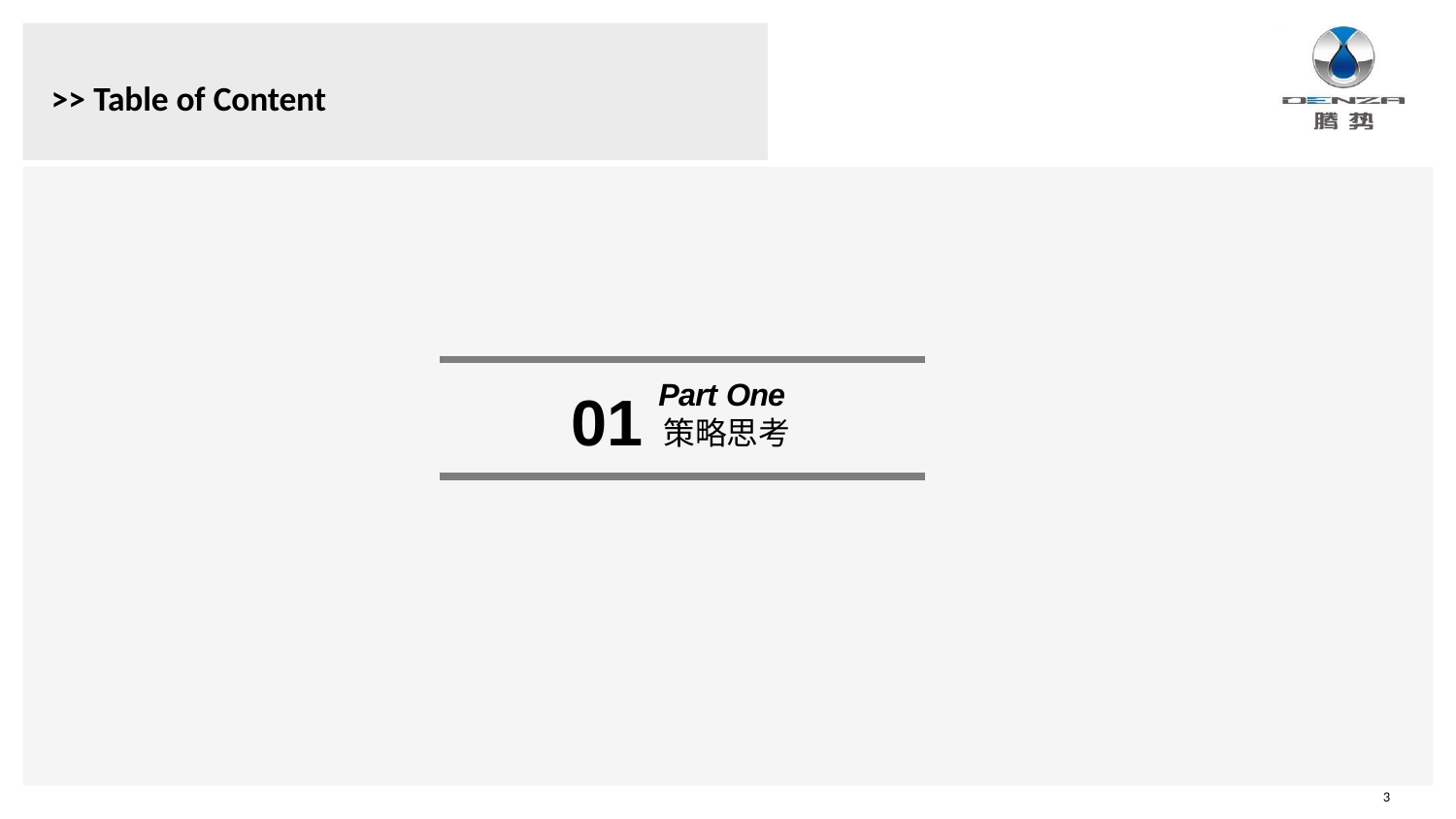

# >> Table of Content

Part One
01策略思考

3